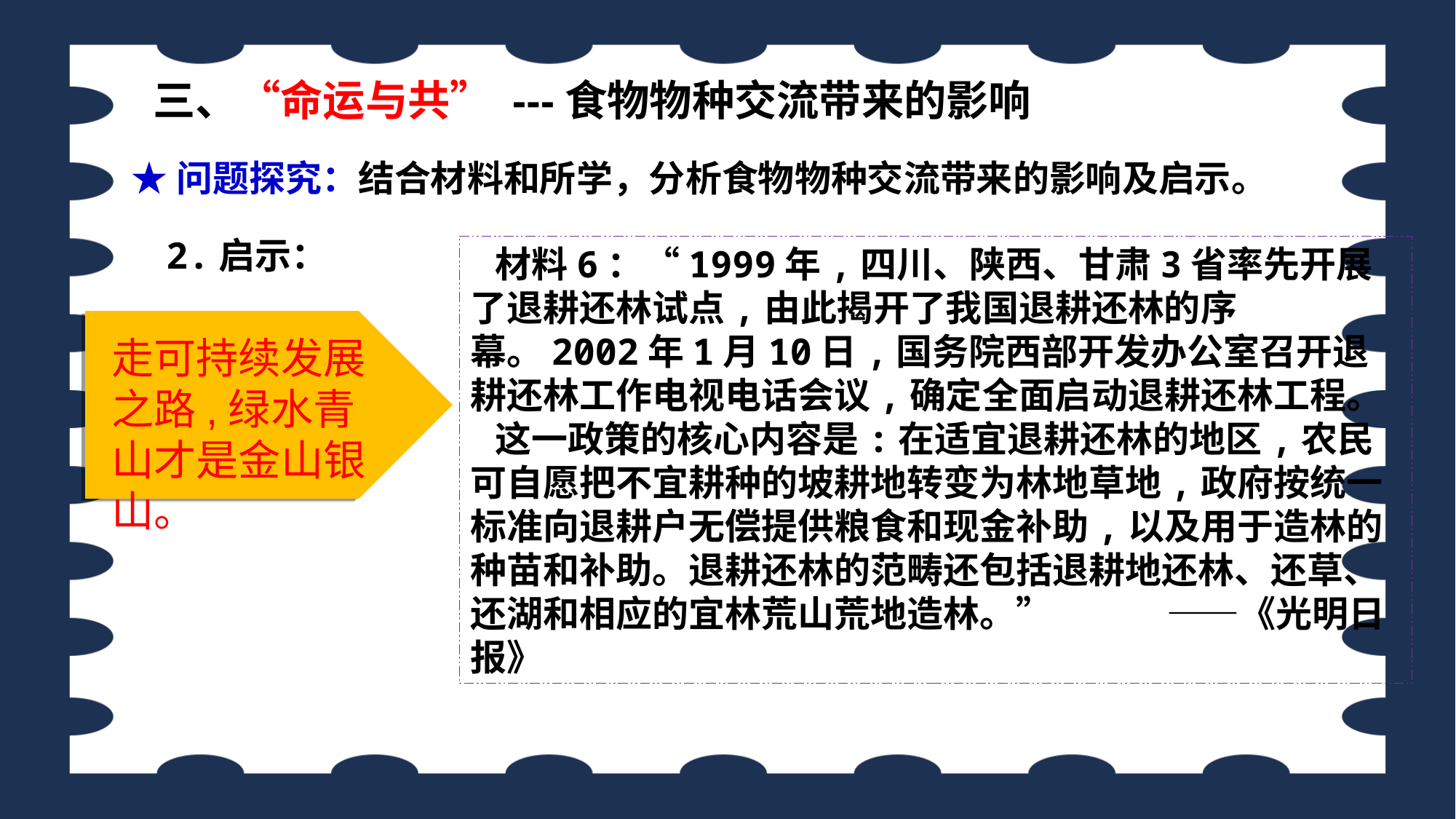

三、“命运与共” ---食物物种交流带来的影响
★问题探究：结合材料和所学，分析食物物种交流带来的影响及启示。
2.启示：
  材料6：“1999年,四川、陕西、甘肃3省率先开展了退耕还林试点,由此揭开了我国退耕还林的序幕。2002年1月10日,国务院西部开发办公室召开退耕还林工作电视电话会议,确定全面启动退耕还林工程。
  这一政策的核心内容是:在适宜退耕还林的地区,农民可自愿把不宜耕种的坡耕地转变为林地草地,政府按统一标准向退耕户无偿提供粮食和现金补助,以及用于造林的种苗和补助。退耕还林的范畴还包括退耕地还林、还草、还湖和相应的宜林荒山荒地造林。”              ——《光明日报》

走可持续发展之路,绿水青山才是金山银山。